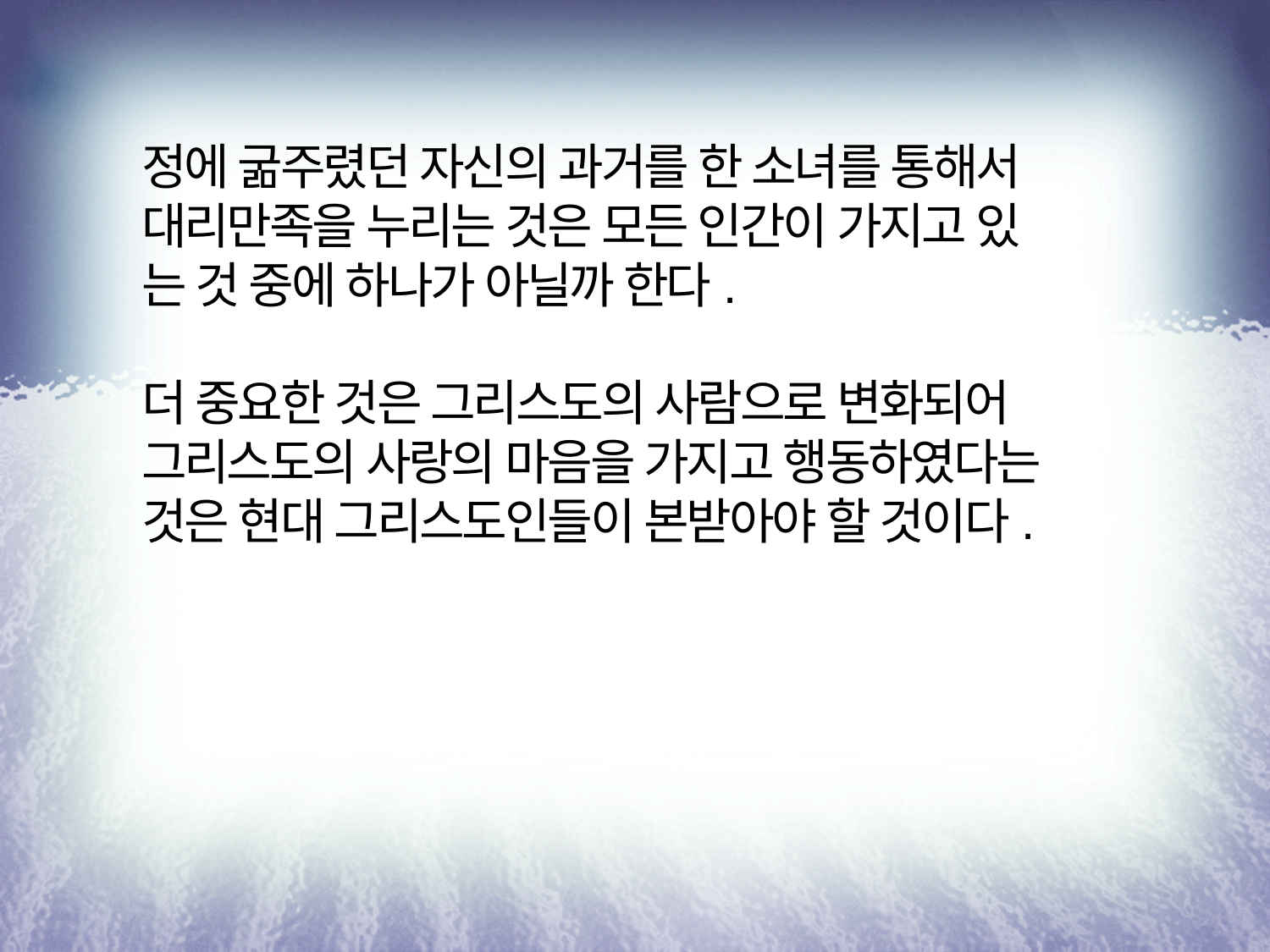

정에 굶주렸던 자신의 과거를 한 소녀를 통해서 대리만족을 누리는 것은 모든 인간이 가지고 있
는 것 중에 하나가 아닐까 한다.

더 중요한 것은 그리스도의 사람으로 변화되어 그리스도의 사랑의 마음을 가지고 행동하였다는
것은 현대 그리스도인들이 본받아야 할 것이다.